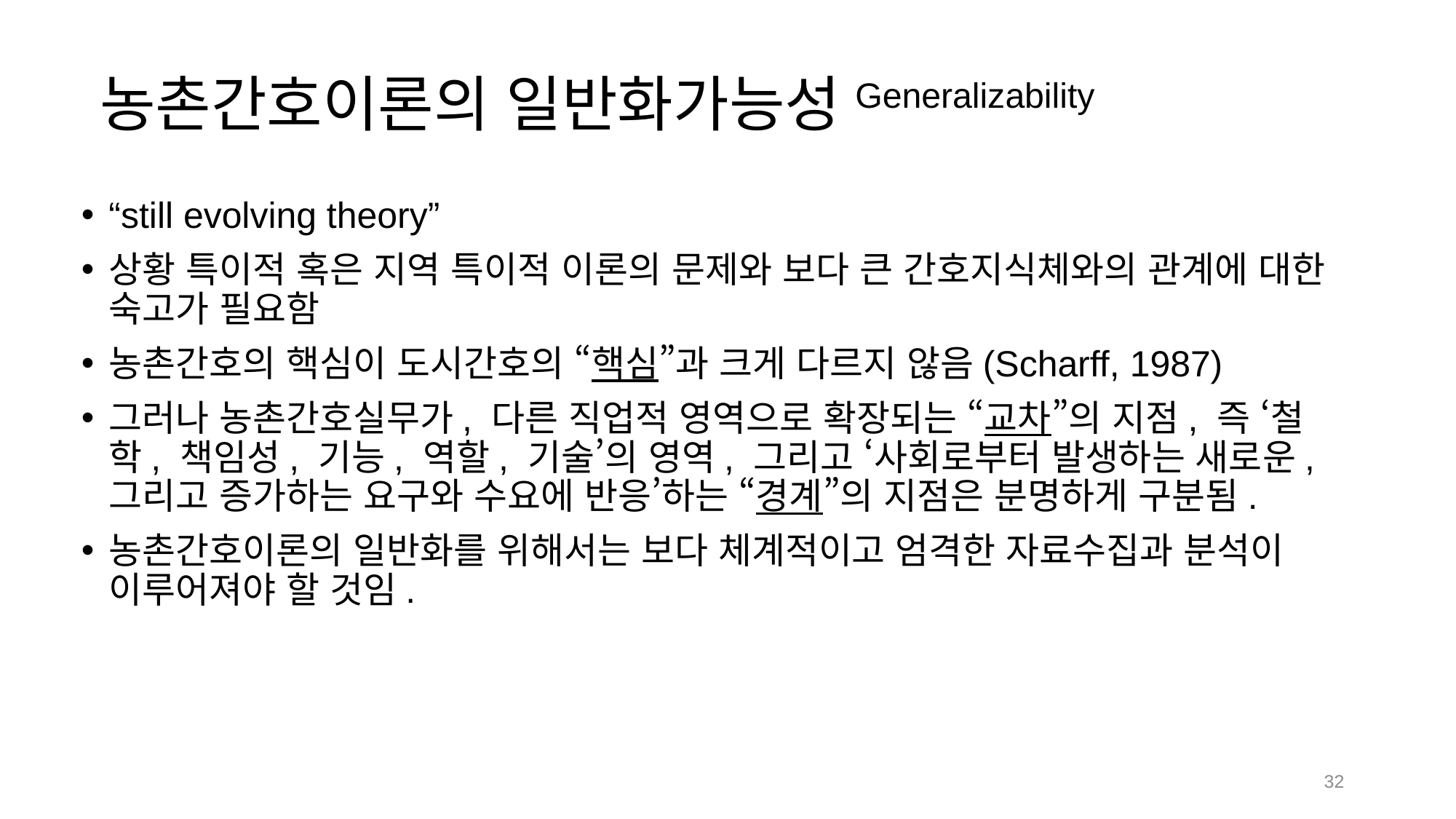

# 농촌간호이론의 일반화가능성Generalizability
“still evolving theory”
상황 특이적 혹은 지역 특이적 이론의 문제와 보다 큰 간호지식체와의 관계에 대한 숙고가 필요함
농촌간호의 핵심이 도시간호의 “핵심”과 크게 다르지 않음(Scharff, 1987)
그러나 농촌간호실무가, 다른 직업적 영역으로 확장되는 “교차”의 지점, 즉 ‘철학, 책임성, 기능, 역할, 기술’의 영역, 그리고 ‘사회로부터 발생하는 새로운, 그리고 증가하는 요구와 수요에 반응’하는 “경계”의 지점은 분명하게 구분됨.
농촌간호이론의 일반화를 위해서는 보다 체계적이고 엄격한 자료수집과 분석이 이루어져야 할 것임.

32